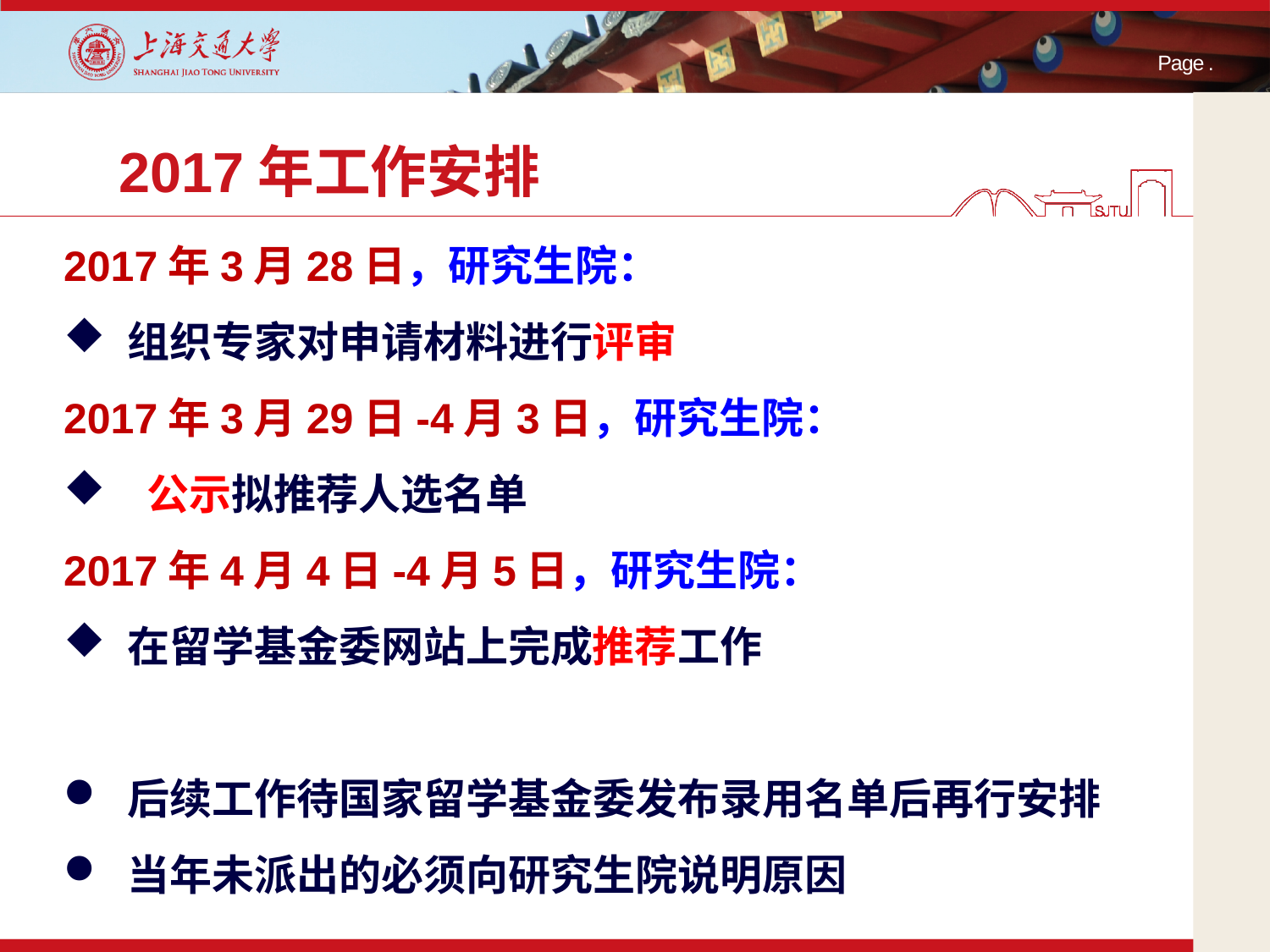

32

# 2017年工作安排
2017年3月28日，研究生院：
组织专家对申请材料进行评审
2017年3月29日-4月3日，研究生院：
 公示拟推荐人选名单
2017年4月4日-4月5日，研究生院：
在留学基金委网站上完成推荐工作

后续工作待国家留学基金委发布录用名单后再行安排
当年未派出的必须向研究生院说明原因